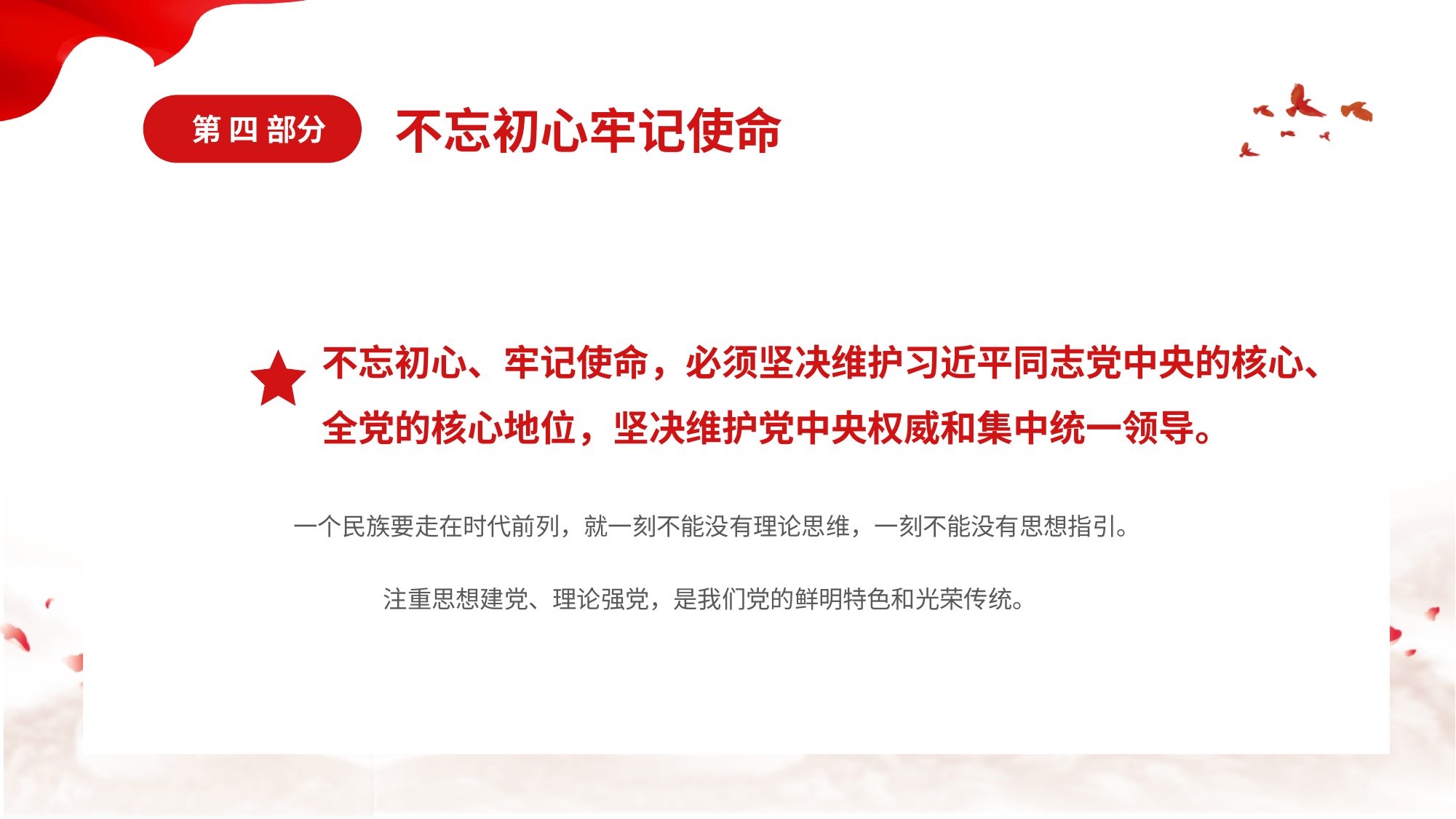

第 四 部分
不忘初心牢记使命

不忘初心、牢记使命，必须坚决维护习近平同志党中央的核心、全党的核心地位，坚决维护党中央权威和集中统一领导。

一个民族要走在时代前列，就一刻不能没有理论思维，一刻不能没有思想指引。
注重思想建党、理论强党，是我们党的鲜明特色和光荣传统。